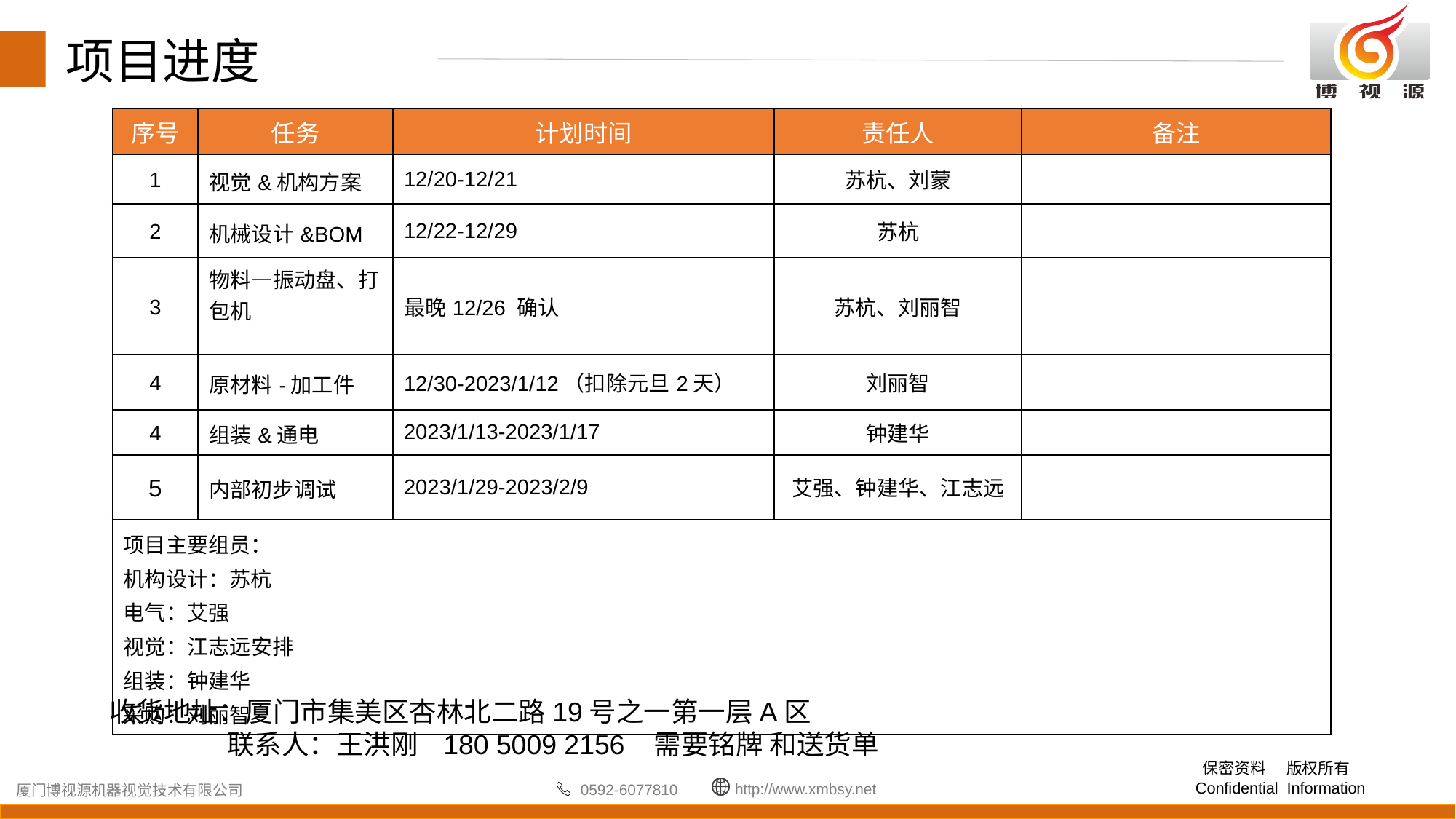

项目进度
| 序号 | 任务 | 计划时间 | 责任人 | 备注 |
| --- | --- | --- | --- | --- |
| 1 | 视觉&机构方案 | 12/20-12/21 | 苏杭、刘蒙 |  |
| 2 | 机械设计&BOM | 12/22-12/29 | 苏杭 |  |
| 3 | 物料—振动盘、打包机 | 最晚12/26 确认 | 苏杭、刘丽智 |  |
| 4 | 原材料-加工件 | 12/30-2023/1/12（扣除元旦2天） | 刘丽智 |  |
| 4 | 组装&通电 | 2023/1/13-2023/1/17 | 钟建华 |  |
| 5 | 内部初步调试 | 2023/1/29-2023/2/9 | 艾强、钟建华、江志远 |  |
| 项目主要组员： 机构设计：苏杭 电气：艾强 视觉：江志远安排 组装：钟建华 采购：刘丽智 |  |  |  |  |
收货地址：厦门市集美区杏林北二路19号之一第一层A区
                  联系人：王洪刚   180 5009 2156   需要铭牌 和送货单